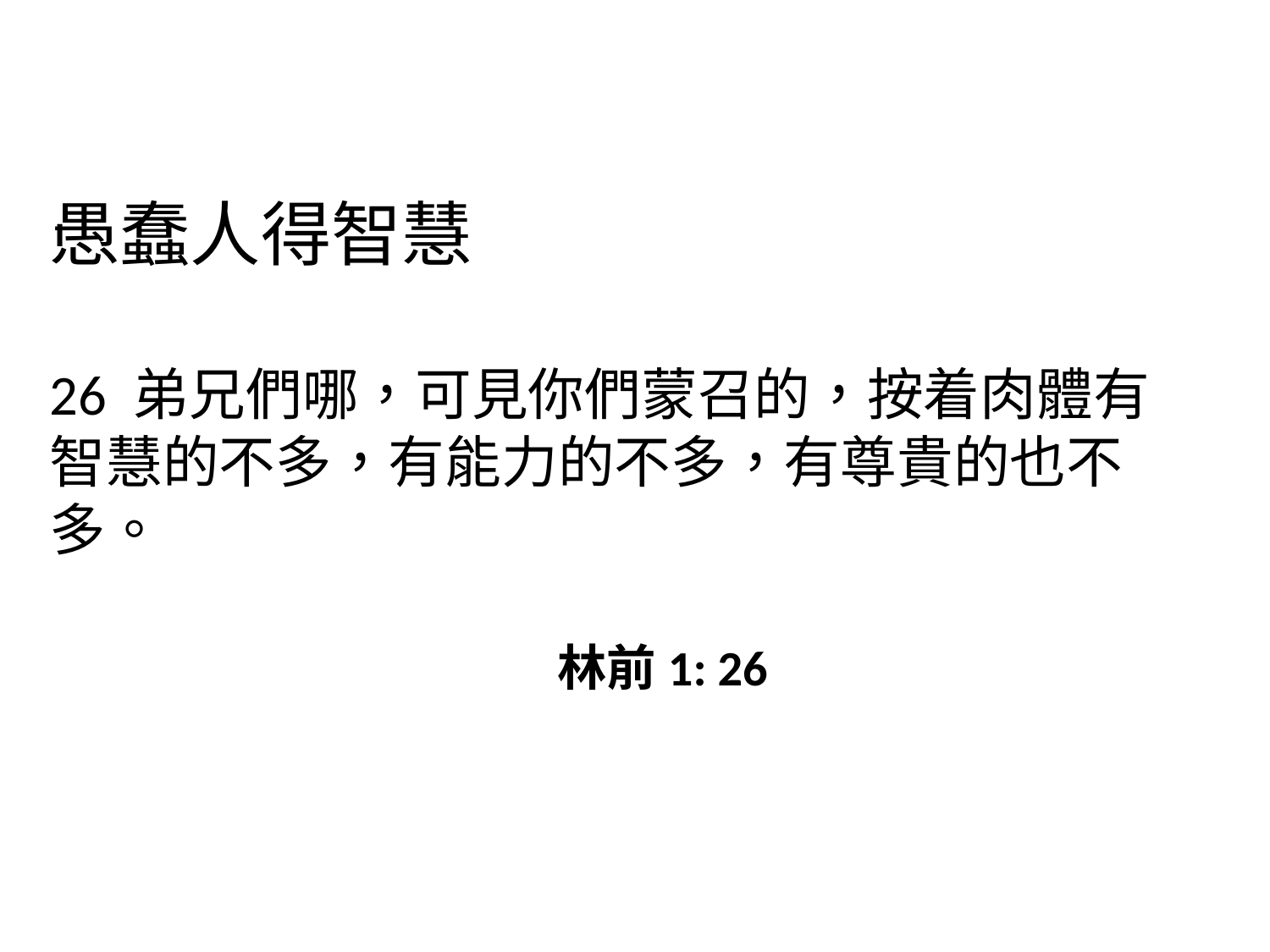

愚蠢人得智慧

26 弟兄們哪，可見你們蒙召的，按着肉體有智慧的不多，有能力的不多，有尊貴的也不多。
												林前1: 26